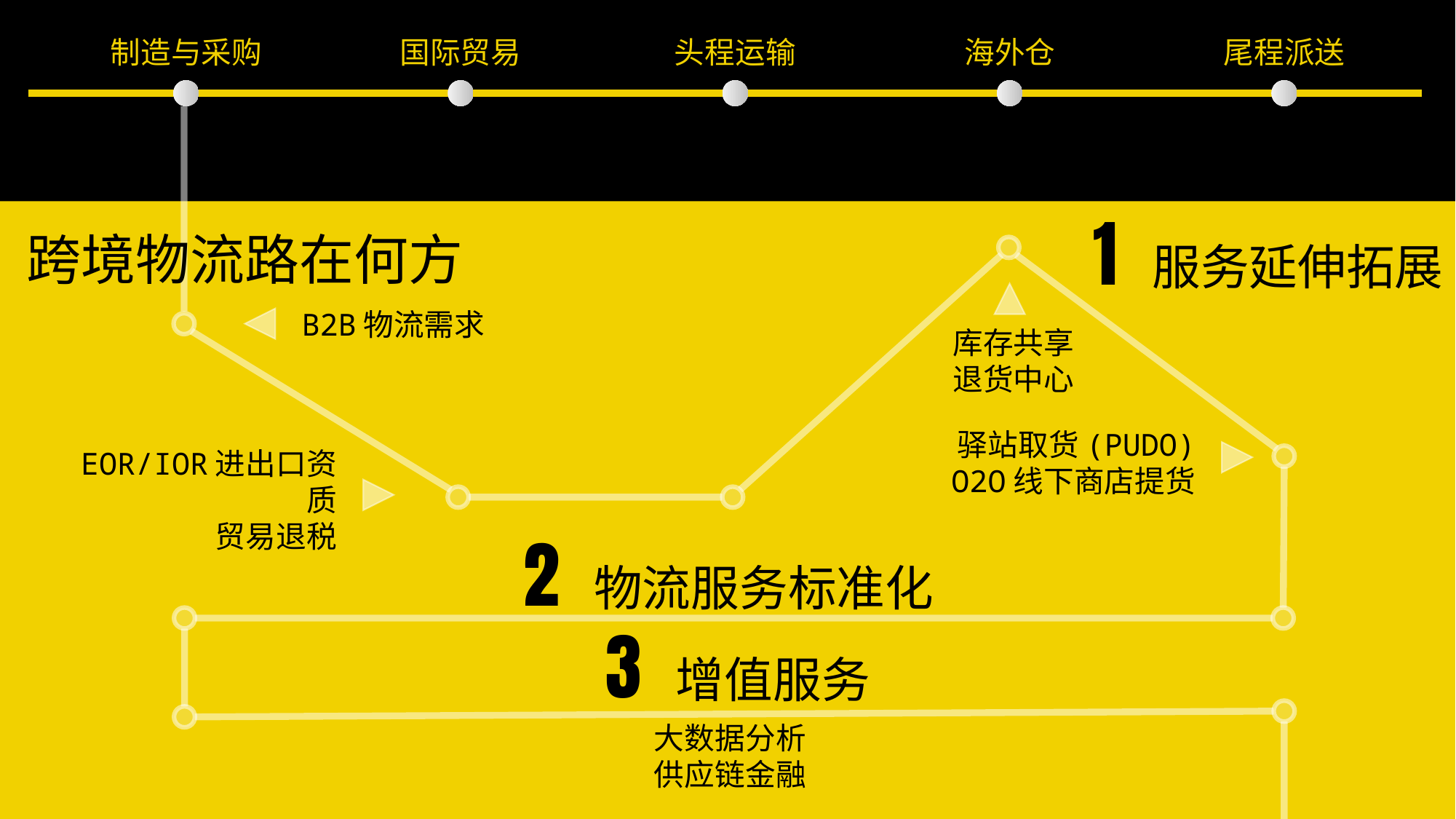

制造与采购
国际贸易
头程运输
海外仓
尾程派送

1 服务延伸拓展
跨境物流路在何方

B2B物流需求

库存共享
退货中心
驿站取货(PUDO)
O2O线下商店提货

EOR/IOR进出口资质
贸易退税

2 物流服务标准化

3 增值服务

大数据分析
供应链金融
7